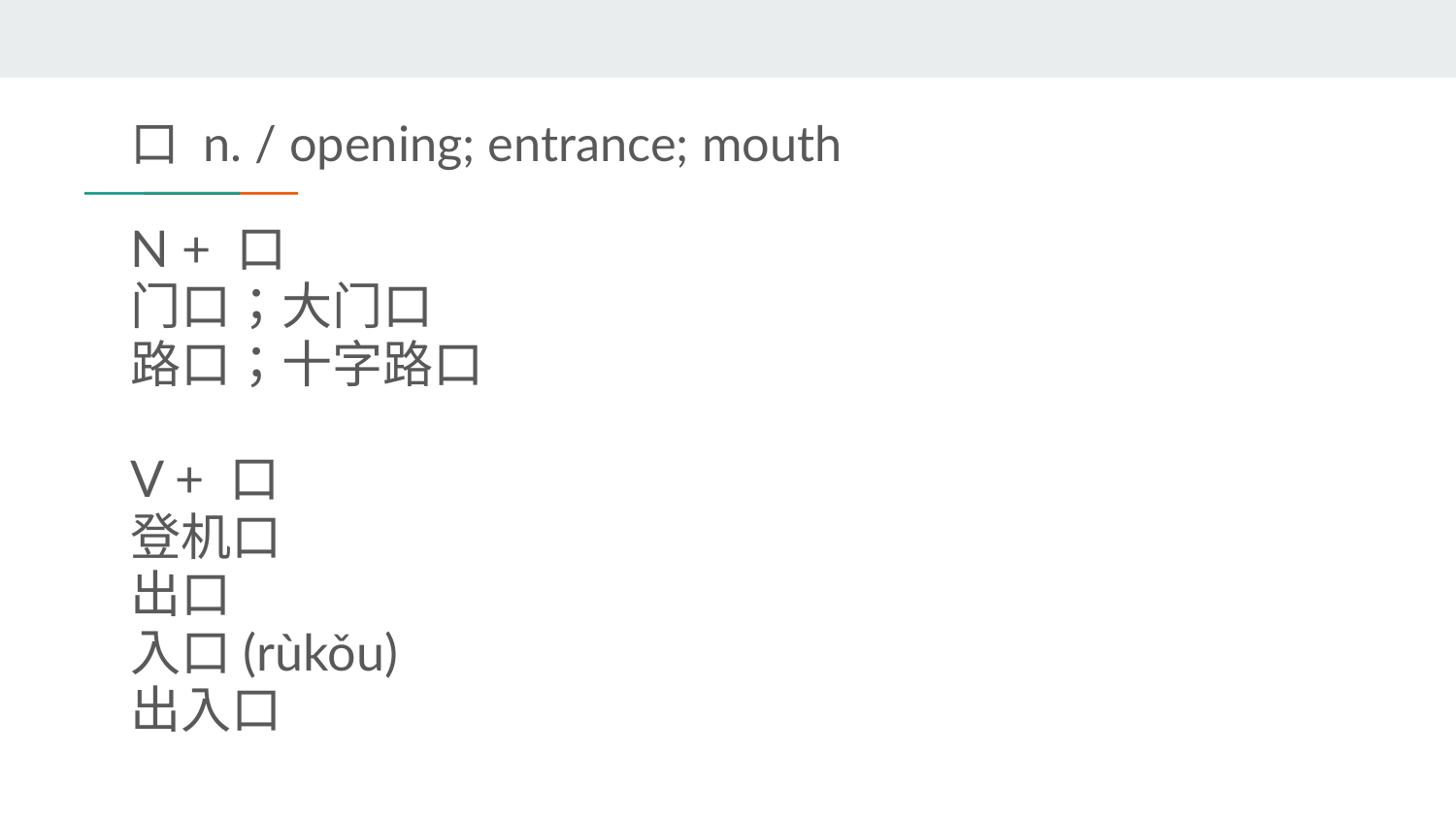

# 口 n. / opening; entrance; mouth

N + 口
门口；大门口
路口；十字路口
V + 口
登机口
出口
入口(rùkǒu)
出入口